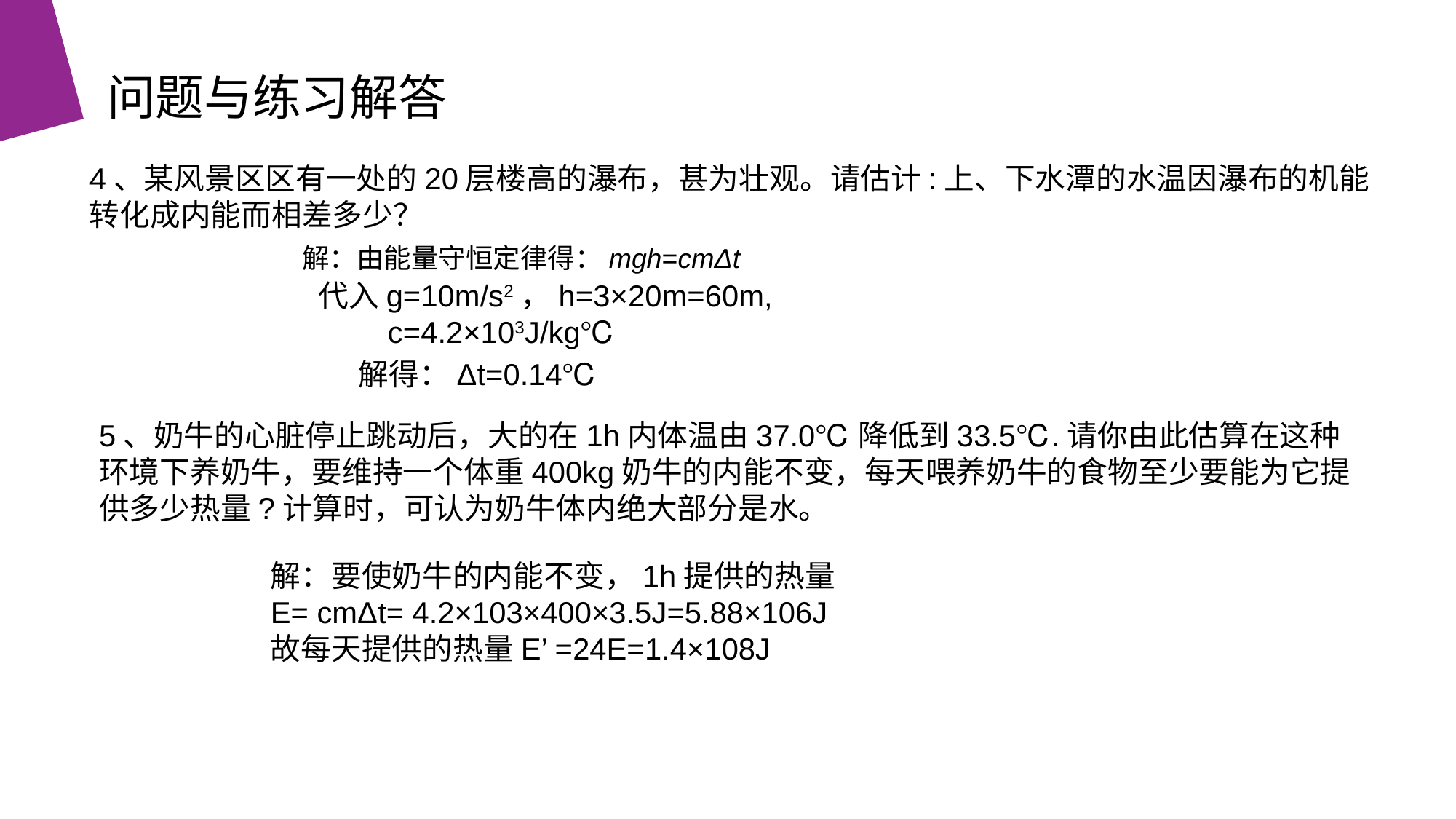

问题与练习解答
4、某风景区区有一处的20层楼高的瀑布，甚为壮观。请估计:上、下水潭的水温因瀑布的机能转化成内能而相差多少？
解：由能量守恒定律得：mgh=cmΔt
      代入g=10m/s2，h=3×20m=60m,
              c=4.2×103J/kg℃

解得：Δt=0.14℃
5、奶牛的心脏停止跳动后，大的在1h内体温由37.0℃降低到33.5℃.请你由此估算在这种环境下养奶牛，要维持一个体重400kg奶牛的内能不变，每天喂养奶牛的食物至少要能为它提供多少热量?计算时，可认为奶牛体内绝大部分是水。
解：要使奶牛的内能不变，1h提供的热量
E= cmΔt= 4.2×103×400×3.5J=5.88×106J
故每天提供的热量E’ =24E=1.4×108J